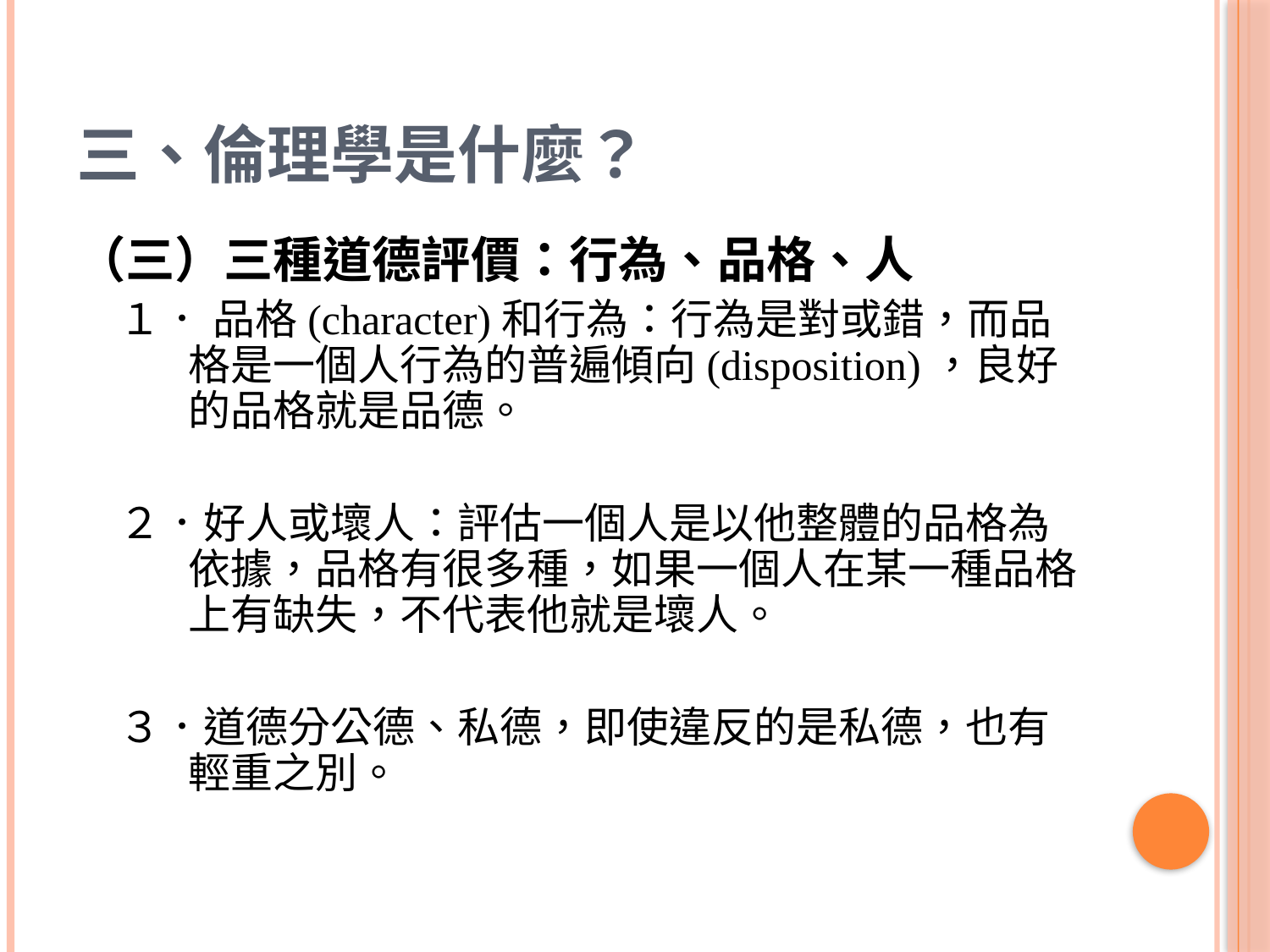

# 三、倫理學是什麼？
（三）三種道德評價：行為、品格、人
　１． 品格(character)和行為：行為是對或錯，而品格是一個人行為的普遍傾向(disposition)，良好的品格就是品德。

　２．好人或壞人：評估一個人是以他整體的品格為依據，品格有很多種，如果一個人在某一種品格上有缺失，不代表他就是壞人。

　３．道德分公德、私德，即使違反的是私德，也有輕重之別。